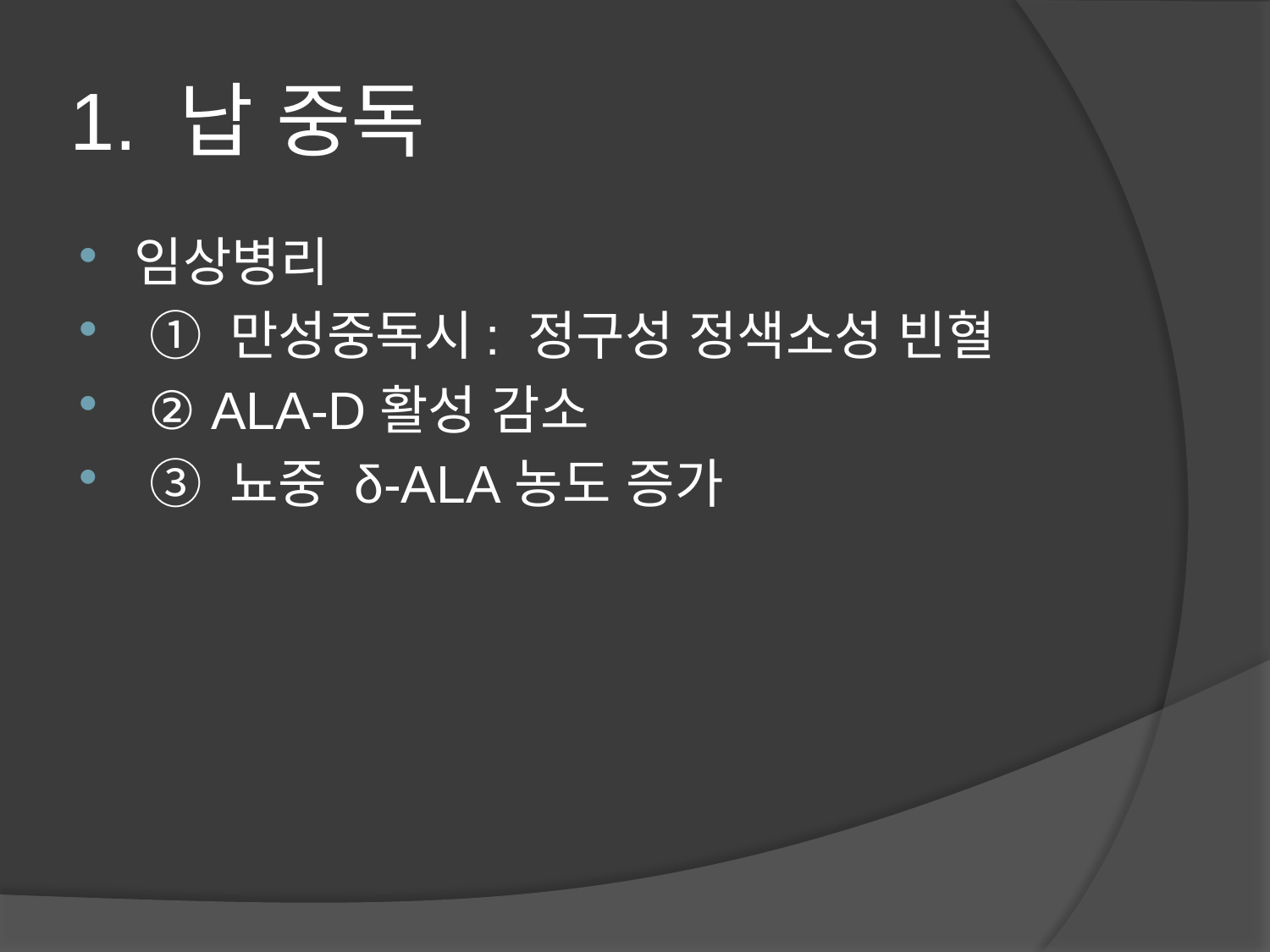

# 1. 납 중독
임상병리
 ① 만성중독시: 정구성 정색소성 빈혈
 ② ALA-D활성 감소
 ③ 뇨중 δ-ALA농도 증가